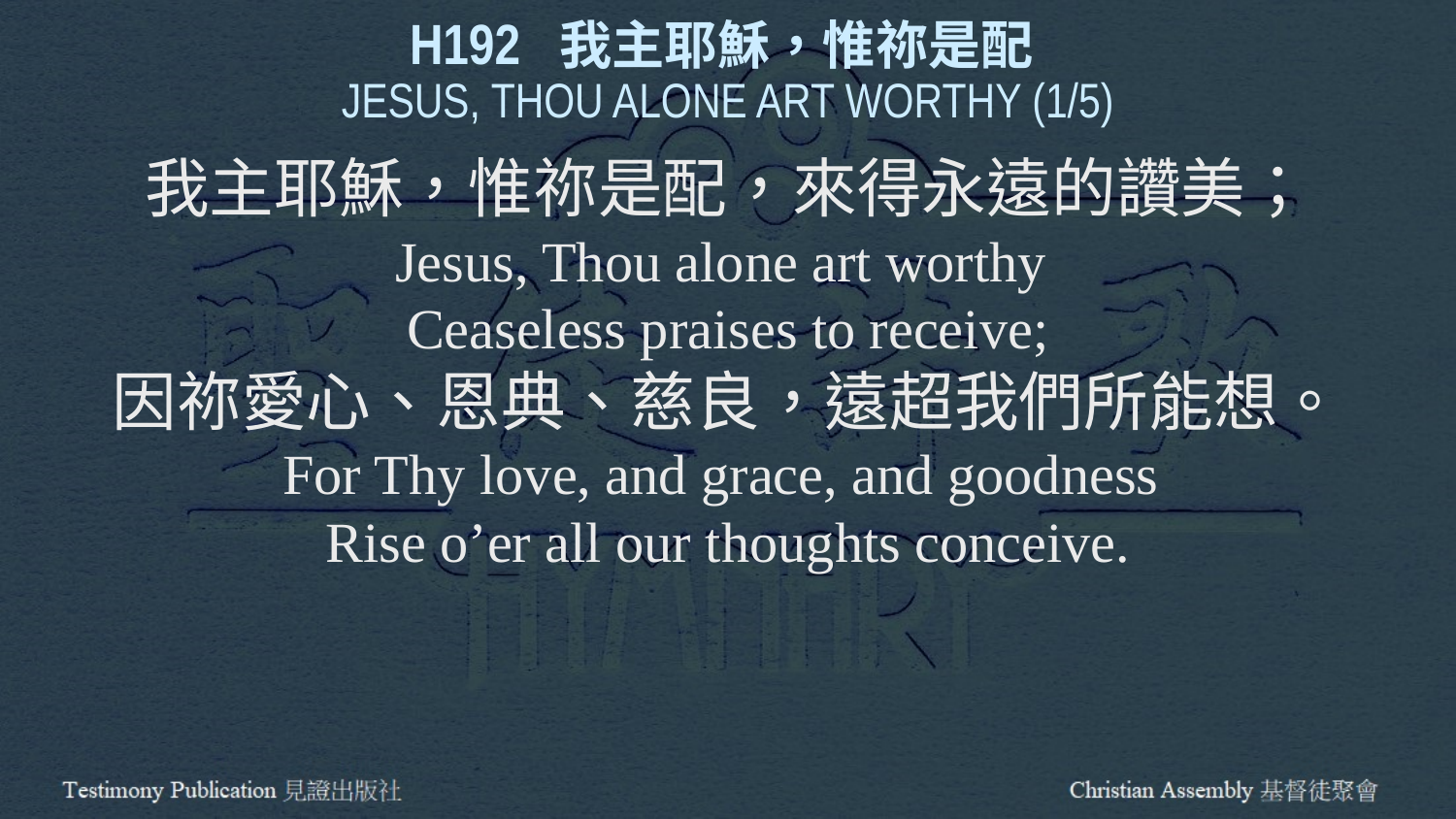

H192  我主耶穌，惟祢是配
JESUS, THOU ALONE ART WORTHY (1/5)
我主耶穌，惟祢是配，來得永遠的讚美；
Jesus, Thou alone art worthy
Ceaseless praises to receive;
因祢愛心、恩典、慈良，遠超我們所能想。
For Thy love, and grace, and goodness
Rise o’er all our thoughts conceive.